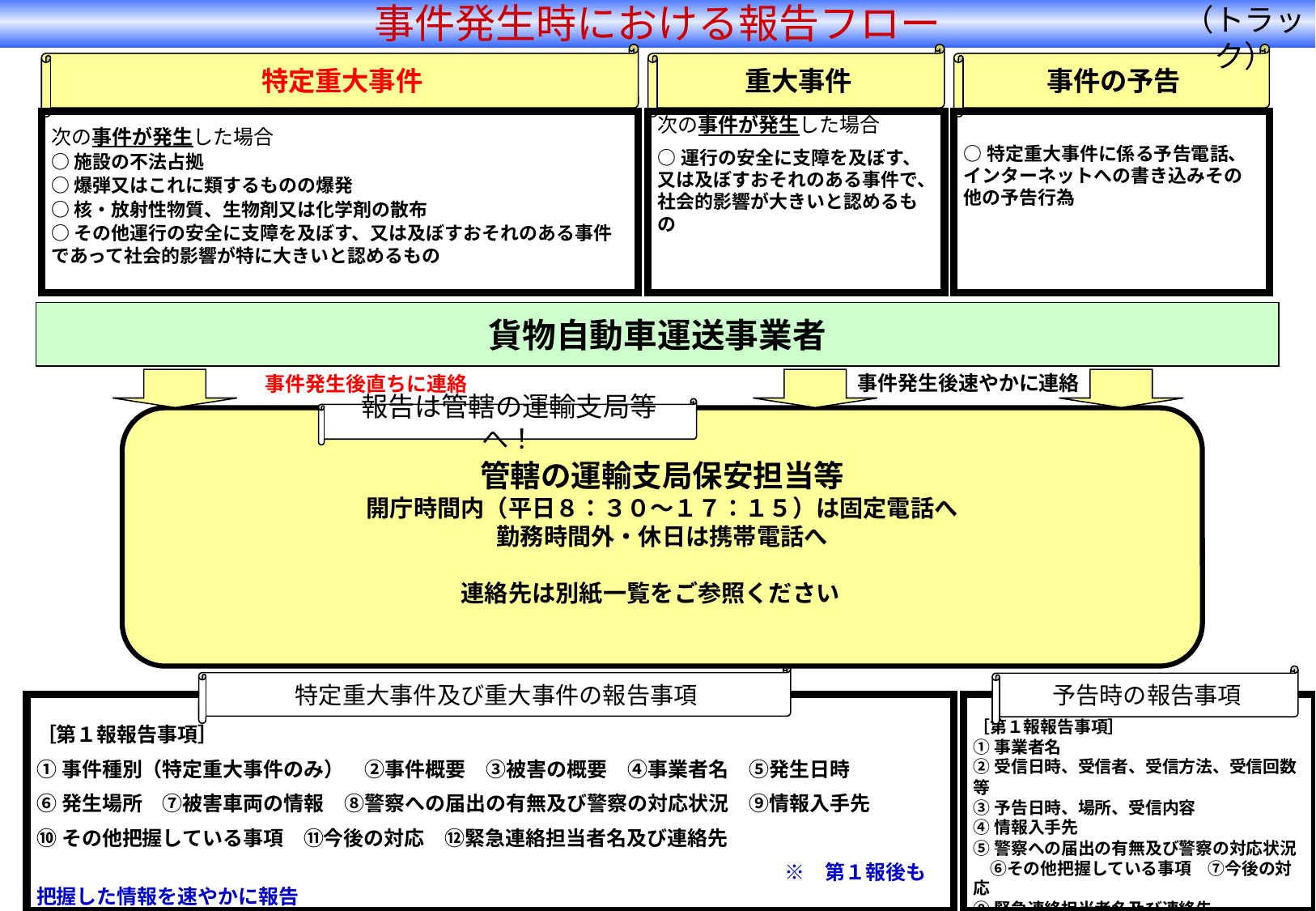

（トラック）
事件発生時における報告フロー
特定重大事件
重大事件
事件の予告

次の事件が発生した場合
○施設の不法占拠
○爆弾又はこれに類するものの爆発
○核・放射性物質、生物剤又は化学剤の散布
○その他運行の安全に支障を及ぼす、又は及ぼすおそれのある事件であって社会的影響が特に大きいと認めるもの

次の事件が発生した場合
○運行の安全に支障を及ぼす、又は及ぼすおそれのある事件で、社会的影響が大きいと認めるもの

○特定重大事件に係る予告電話、インターネットへの書き込みその他の予告行為
貨物自動車運送事業者

事件発生後速やかに連絡

事件発生後直ちに連絡
報告は管轄の運輸支局等へ！

管轄の運輸支局保安担当等
開庁時間内（平日８：３０～１７：１５）は固定電話へ
勤務時間外・休日は携帯電話へ

連絡先は別紙一覧をご参照ください
特定重大事件及び重大事件の報告事項
予告時の報告事項

［第１報報告事項］
①事件種別（特定重大事件のみ）　②事件概要　③被害の概要　④事業者名　⑤発生日時
⑥発生場所　⑦被害車両の情報　⑧警察への届出の有無及び警察の対応状況　⑨情報入手先
⑩その他把握している事項　⑪今後の対応　⑫緊急連絡担当者名及び連絡先
　　　　　　　　　　　　　　　　　　　　　　　　　　　　　　　　　　　　　※　第１報後も把握した情報を速やかに報告

［第１報報告事項］
①事業者名
②受信日時、受信者、受信方法、受信回数等
③予告日時、場所、受信内容
④情報入手先
⑤警察への届出の有無及び警察の対応状況　⑥その他把握している事項　⑦今後の対応
⑧緊急連絡担当者名及び連絡先
※　第１報後も把握した情報を速やかに報告